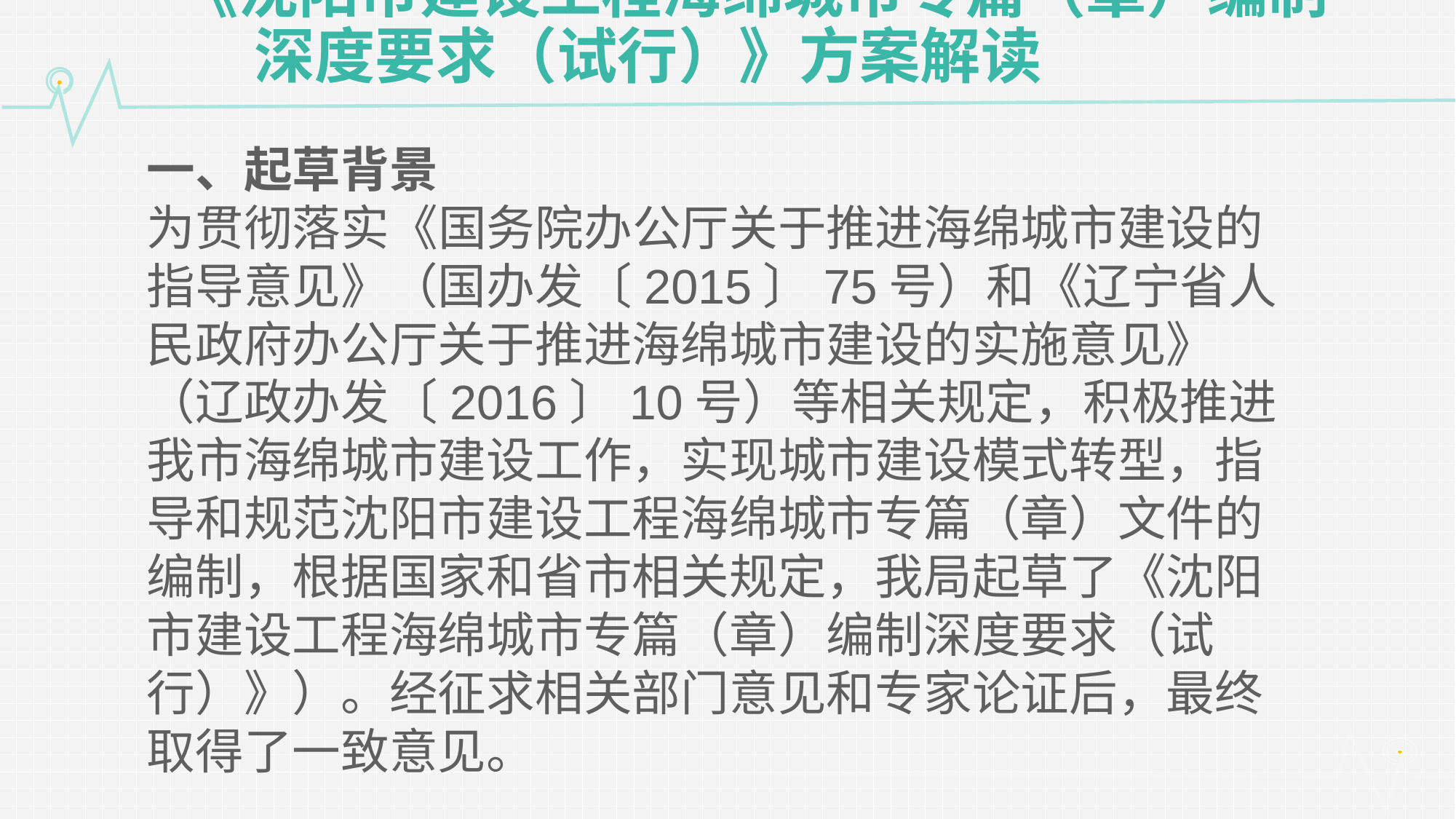

# 《沈阳市建设工程海绵城市专篇（章）编制           深度要求（试行）》方案解读
一、起草背景
为贯彻落实《国务院办公厅关于推进海绵城市建设的指导意见》（国办发〔2015〕75号）和《辽宁省人民政府办公厅关于推进海绵城市建设的实施意见》（辽政办发〔2016〕10号）等相关规定，积极推进我市海绵城市建设工作，实现城市建设模式转型，指导和规范沈阳市建设工程海绵城市专篇（章）文件的编制，根据国家和省市相关规定，我局起草了《沈阳市建设工程海绵城市专篇（章）编制深度要求（试行）》）。经征求相关部门意见和专家论证后，最终取得了一致意见。